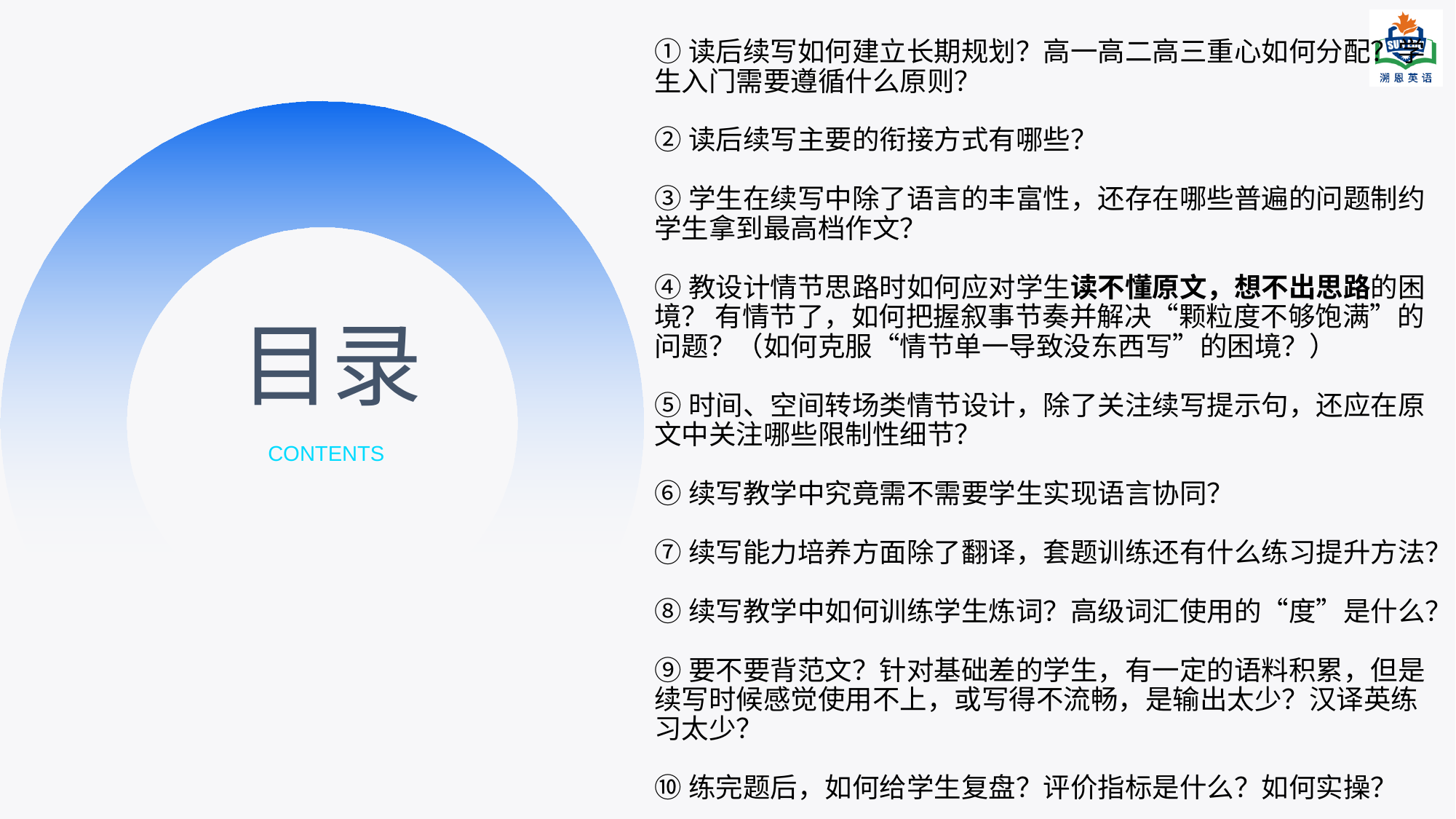

①读后续写如何建立长期规划？高一高二高三重心如何分配？学生入门需要遵循什么原则？

②读后续写主要的衔接方式有哪些？

③学生在续写中除了语言的丰富性，还存在哪些普遍的问题制约学生拿到最高档作文？

④教设计情节思路时如何应对学生读不懂原文，想不出思路的困境？ 有情节了，如何把握叙事节奏并解决“颗粒度不够饱满”的问题？（如何克服“情节单一导致没东西写”的困境？）

⑤时间、空间转场类情节设计，除了关注续写提示句，还应在原文中关注哪些限制性细节？

⑥续写教学中究竟需不需要学生实现语言协同？

⑦续写能力培养方面除了翻译，套题训练还有什么练习提升方法？

⑧续写教学中如何训练学生炼词？高级词汇使用的“度”是什么？

⑨要不要背范文？针对基础差的学生，有一定的语料积累，但是续写时候感觉使用不上，或写得不流畅，是输出太少？汉译英练习太少？

⑩练完题后，如何给学生复盘？评价指标是什么？如何实操？

目录
CONTENTS